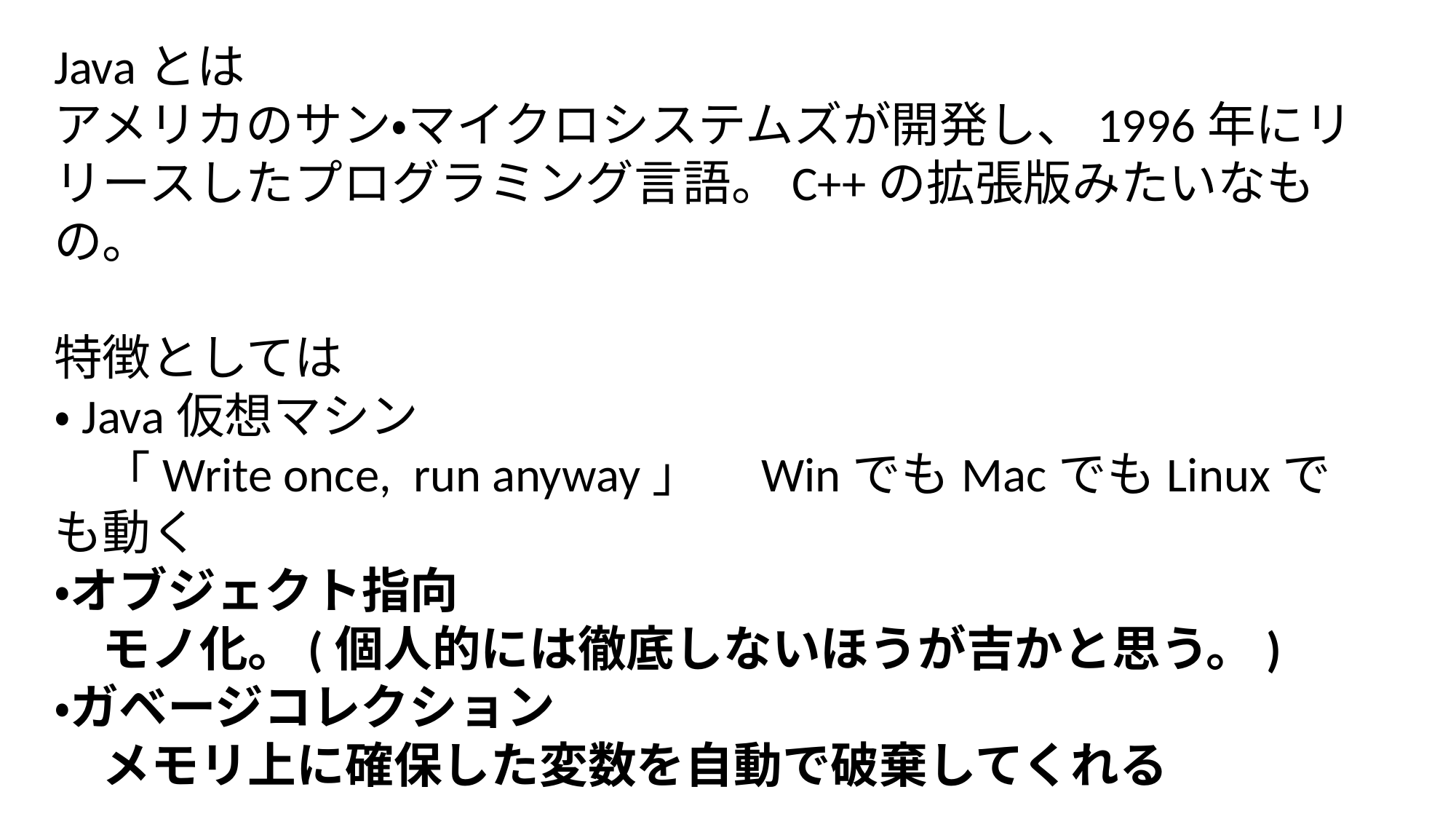

Javaとは
アメリカのサン・マイクロシステムズが開発し、1996年にリリースしたプログラミング言語。C++の拡張版みたいなもの。

特徴としては
・Java仮想マシン
　「Write once,  run anyway」　WinでもMacでもLinuxでも動く
・オブジェクト指向
　モノ化。(個人的には徹底しないほうが吉かと思う。)
・ガベージコレクション
　メモリ上に確保した変数を自動で破棄してくれる